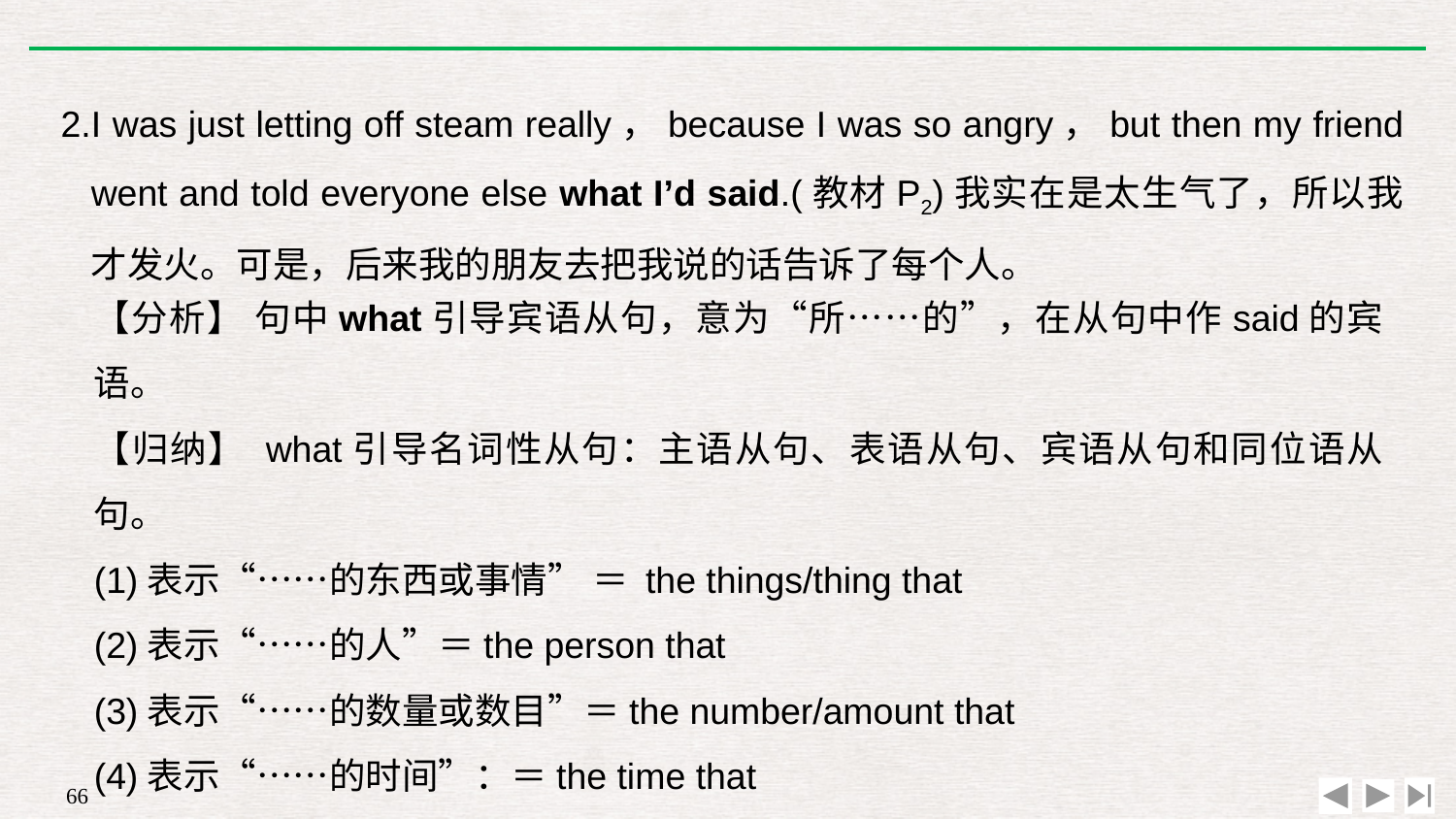

2.I was just letting off steam really，because I was so angry，but then my friend went and told everyone else what I’d said.(教材P2)我实在是太生气了，所以我才发火。可是，后来我的朋友去把我说的话告诉了每个人。
【分析】 句中what引导宾语从句，意为“所……的”，在从句中作said的宾语。
【归纳】 what引导名词性从句：主语从句、表语从句、宾语从句和同位语从句。
(1)表示“……的东西或事情” ＝ the things/thing that
(2)表示“……的人”＝the person that
(3)表示“……的数量或数目”＝the number/amount that
(4)表示“……的时间”：＝the time that
(5)表示“……的地方”：＝the place that